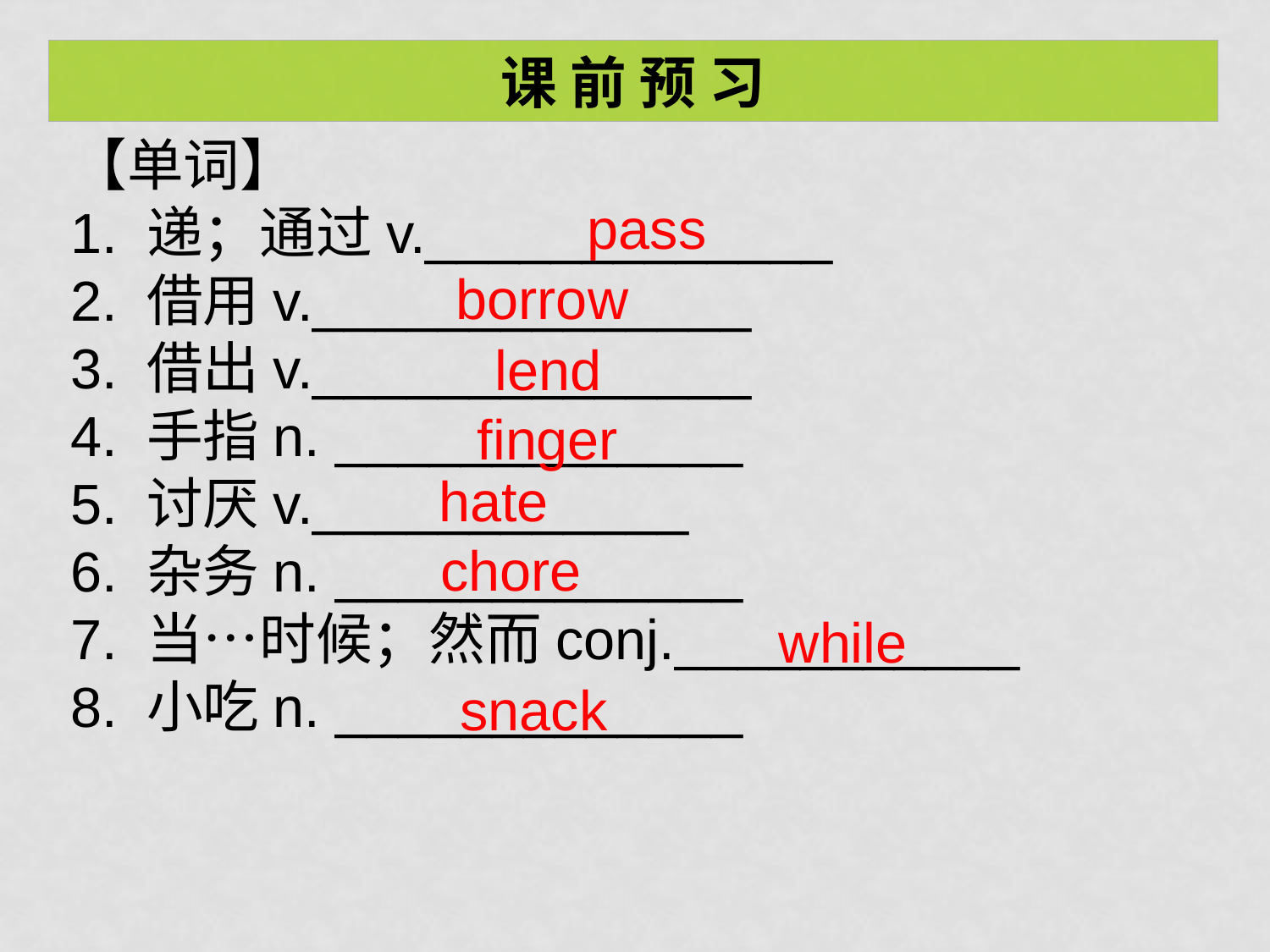

课 前 预 习
【单词】
1. 递；通过v._____________
2. 借用v.______________
3. 借出v.______________
4. 手指n. _____________
5. 讨厌v.____________
6. 杂务n. _____________
7. 当…时候；然而conj.___________
8. 小吃n. _____________

pass
borrow
lend
finger
hate
chore
while
snack